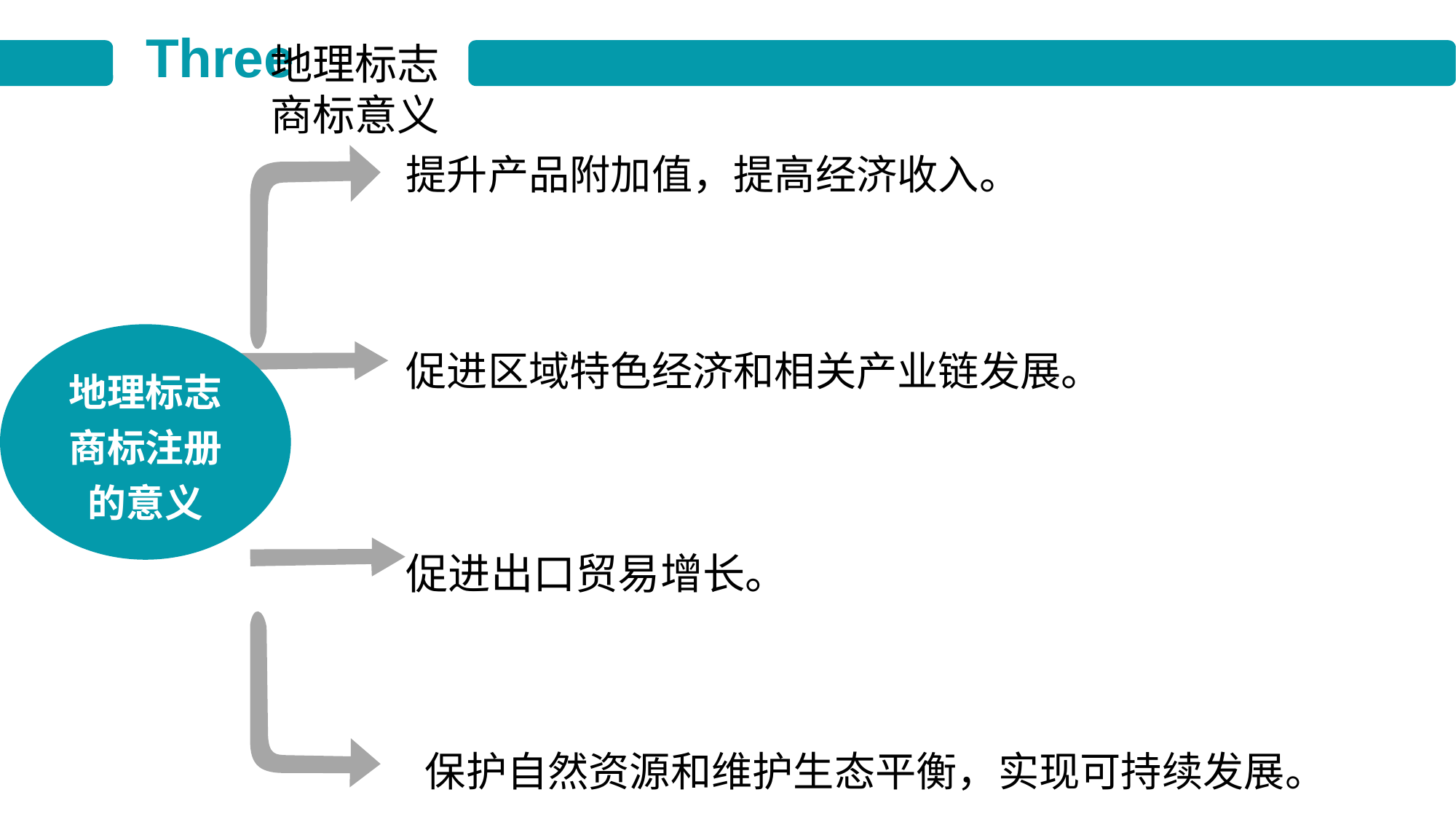

Three
地理标志
商标意义

提升产品附加值，提高经济收入。

促进区域特色经济和相关产业链发展。

促进出口贸易增长。

 保护自然资源和维护生态平衡，实现可持续发展。

地理标志商标注册的意义